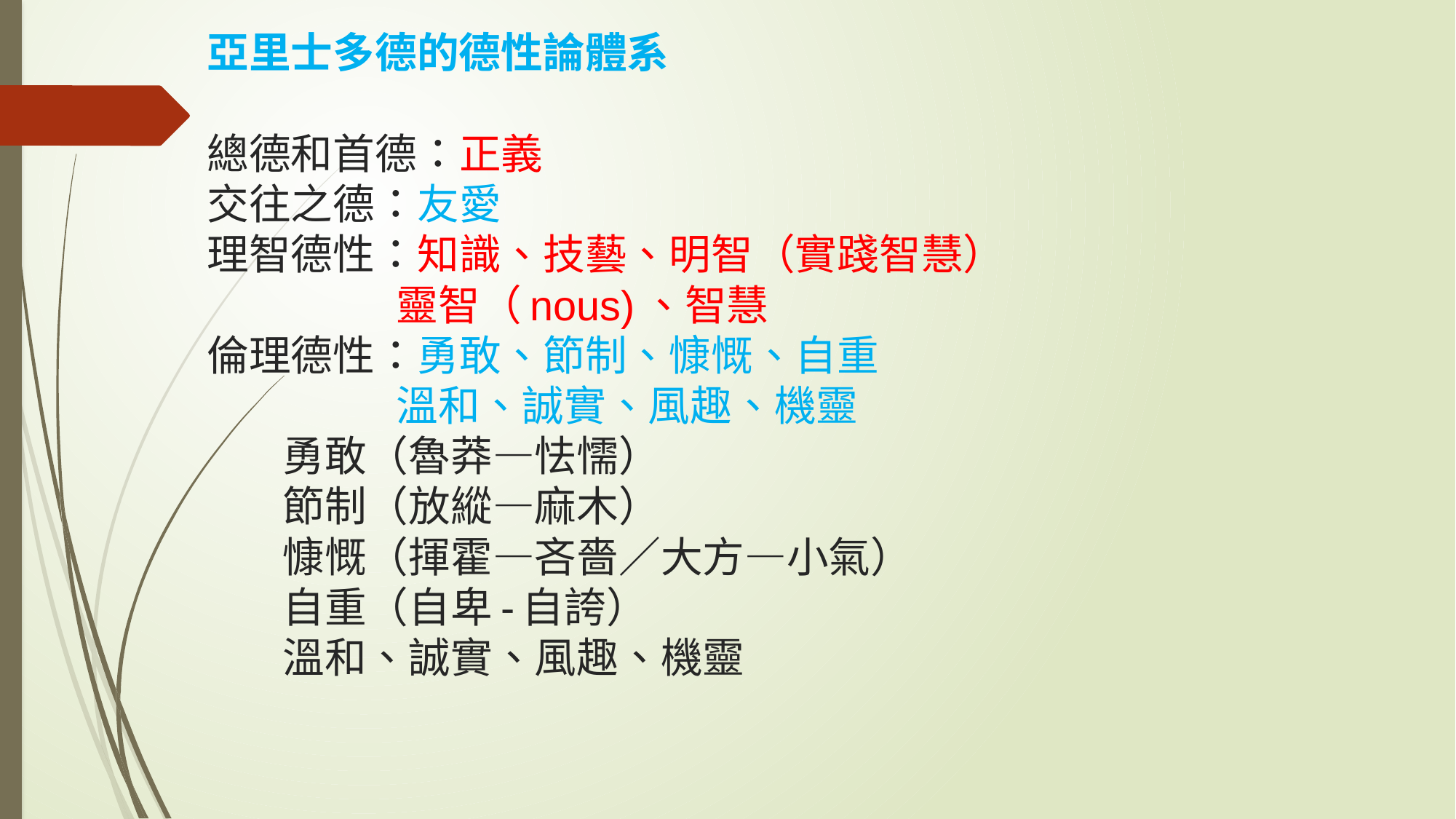

# 亞里士多德的德性論體系 總德和首德：正義 交往之德：友愛 理智德性：知識、技藝、明智（實踐智慧） 靈智（nous)、智慧 倫理德性：勇敢、節制、慷慨、自重 溫和、誠實、風趣、機靈 勇敢（魯莽—怯懦） 節制（放縱—麻木） 慷慨（揮霍—吝嗇／大方—小氣） 自重（自卑-自誇） 溫和、誠實、風趣、機靈